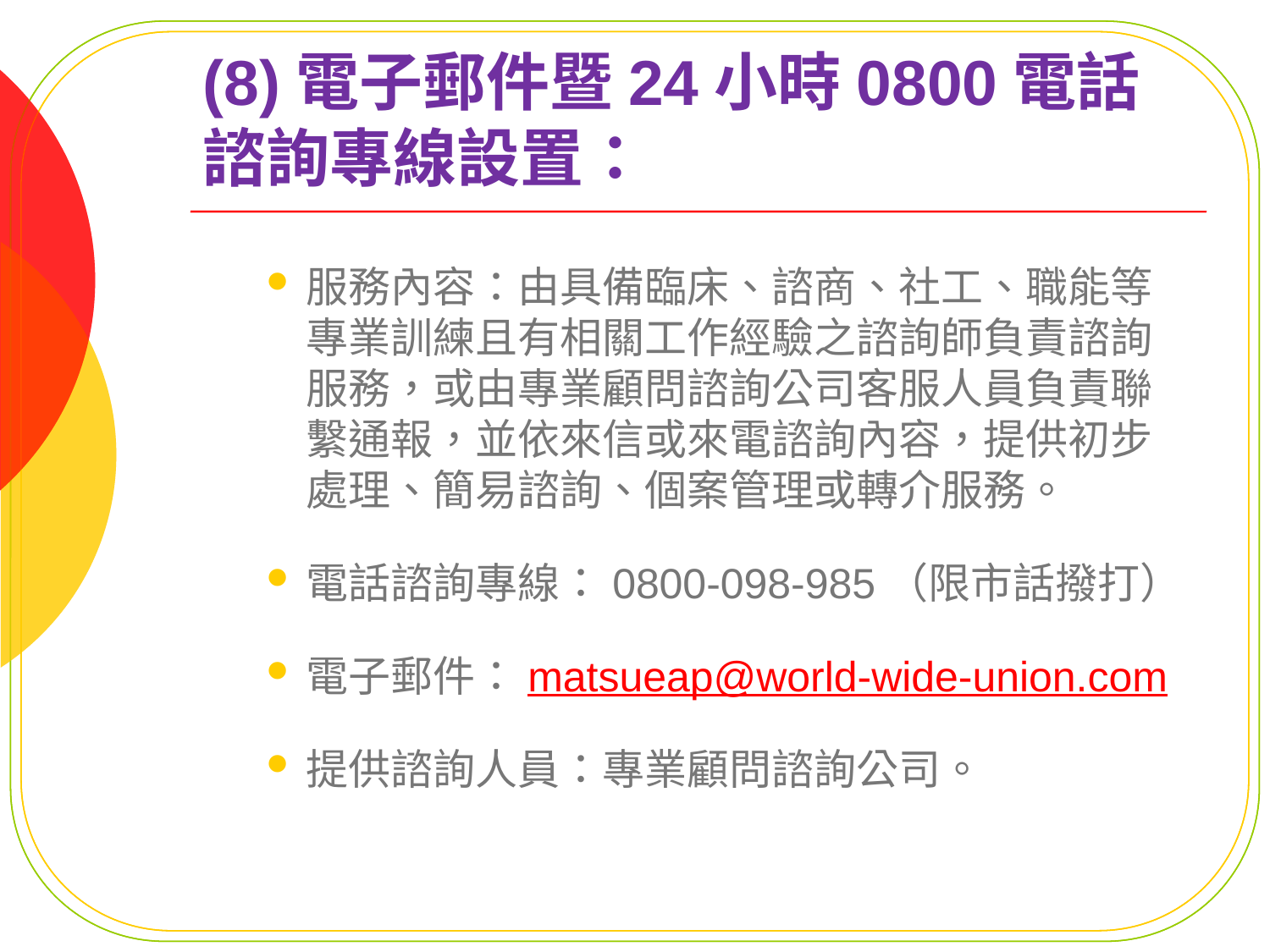

# (8)電子郵件暨24小時0800電話諮詢專線設置：
服務內容：由具備臨床、諮商、社工、職能等專業訓練且有相關工作經驗之諮詢師負責諮詢服務，或由專業顧問諮詢公司客服人員負責聯繫通報，並依來信或來電諮詢內容，提供初步處理、簡易諮詢、個案管理或轉介服務。
電話諮詢專線：0800-098-985（限市話撥打）
電子郵件：matsueap@world-wide-union.com
提供諮詢人員：專業顧問諮詢公司。